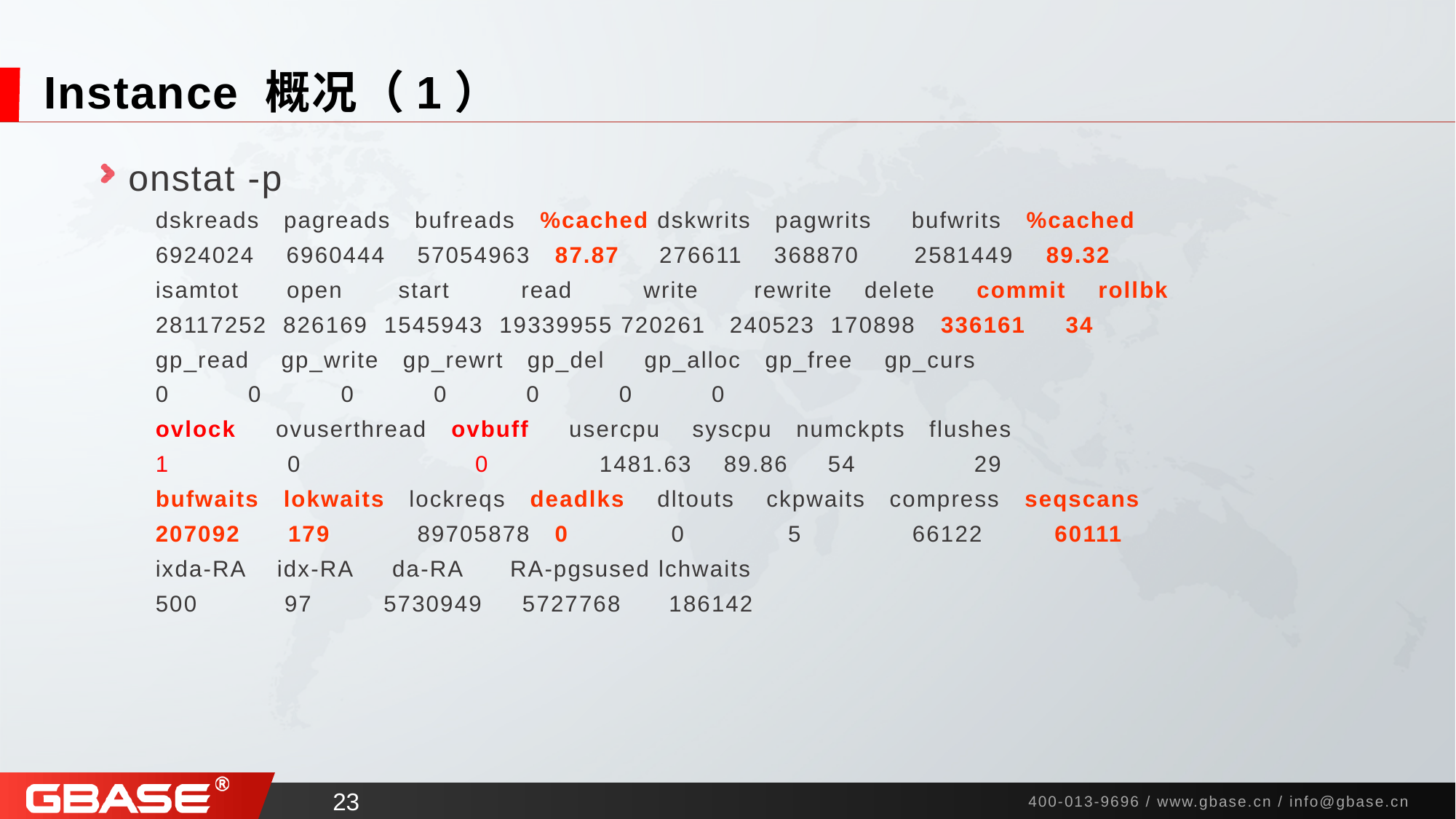

# Instance 概况（1）
onstat -p
dskreads   pagreads   bufreads   %cached dskwrits   pagwrits     bufwrits   %cached
6924024    6960444    57054963   87.87     276611    368870       2581449    89.32
isamtot      open       start         read         write       rewrite    delete     commit    rollbk
28117252  826169  1545943  19339955 720261   240523  170898   336161     34
gp_read    gp_write   gp_rewrt   gp_del     gp_alloc   gp_free    gp_curs
0          0          0          0          0          0          0
ovlock     ovuserthread   ovbuff     usercpu    syscpu   numckpts   flushes
1               0                      0              1481.63    89.86     54               29
bufwaits   lokwaits   lockreqs   deadlks    dltouts    ckpwaits   compress   seqscans
207092      179           89705878   0             0             5              66122         60111
ixda-RA    idx-RA     da-RA      RA-pgsused lchwaits
500           97         5730949     5727768      186142